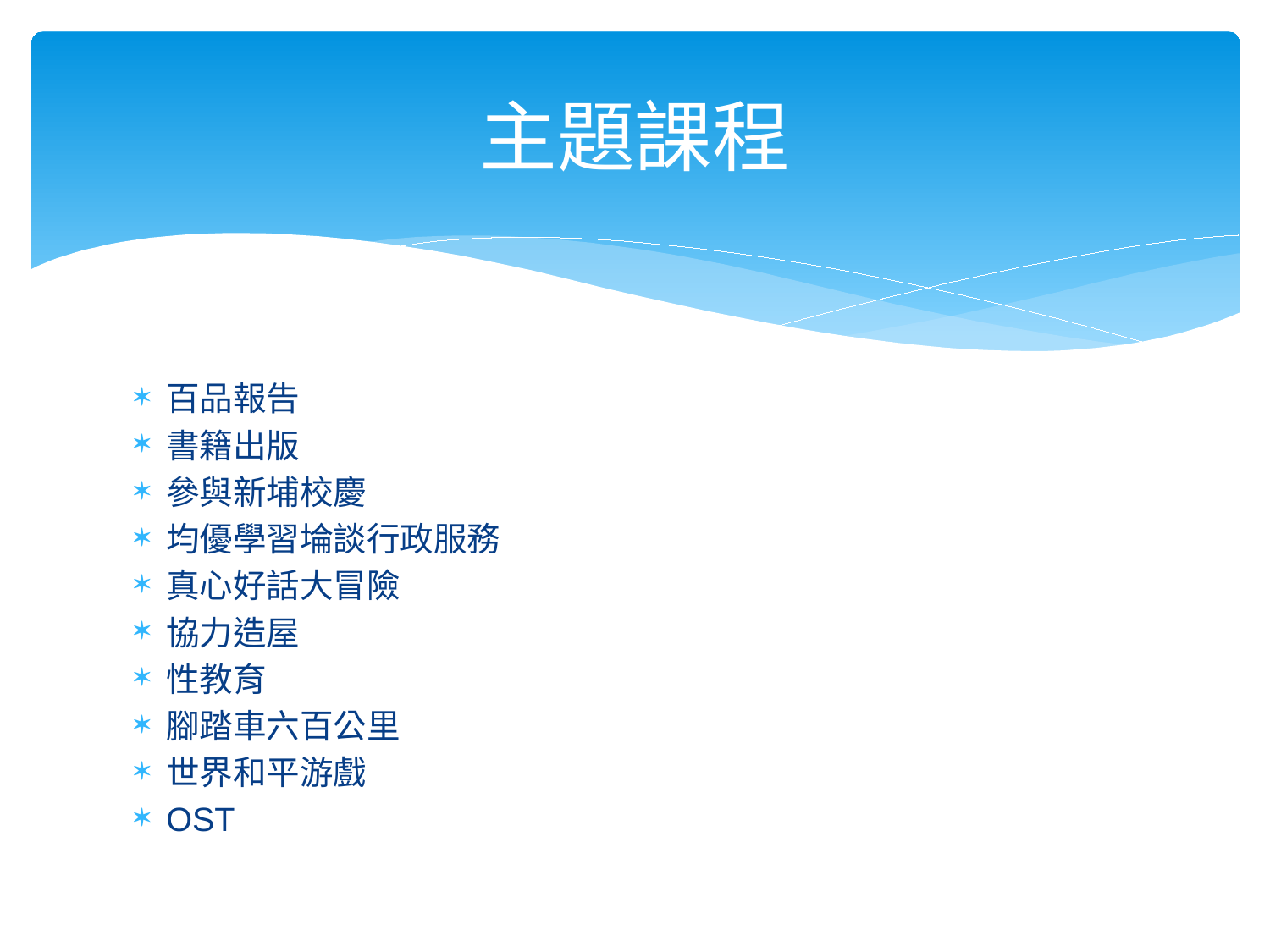

# 主題課程
百品報告
書籍出版
參與新埔校慶
均優學習埨談行政服務
真心好話大冒險
協力造屋
性教育
腳踏車六百公里
世界和平游戲
OST